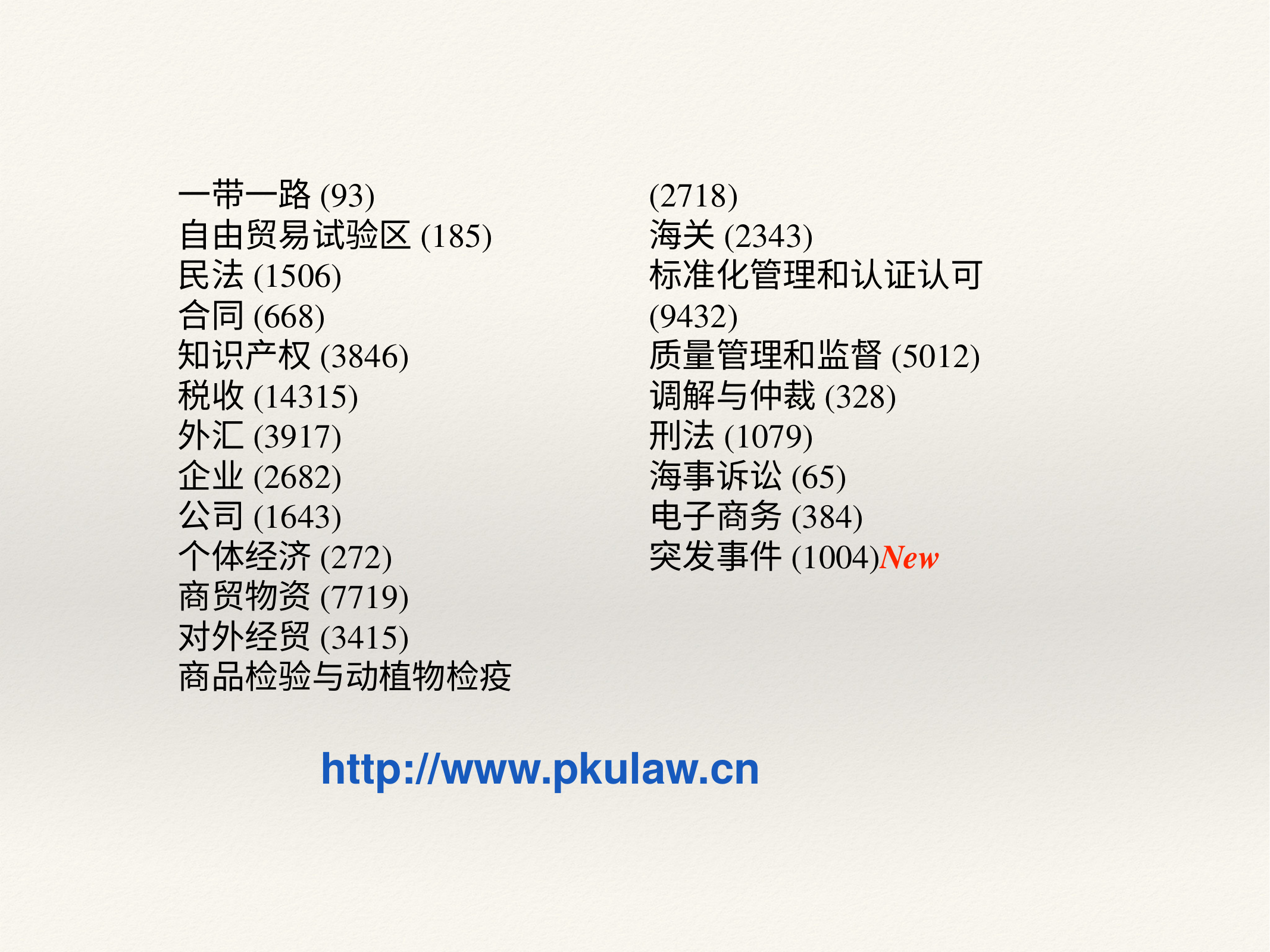

一带一路(93)
自由贸易试验区(185)
民法(1506)
合同(668)
知识产权(3846)
税收(14315)
外汇(3917)
企业(2682)
公司(1643)
个体经济(272)
商贸物资(7719)
对外经贸(3415)
商品检验与动植物检疫(2718)
海关(2343)
标准化管理和认证认可(9432)
质量管理和监督(5012)
调解与仲裁(328)
刑法(1079)
海事诉讼(65)
电子商务(384)
突发事件(1004)New
http://www.pkulaw.cn